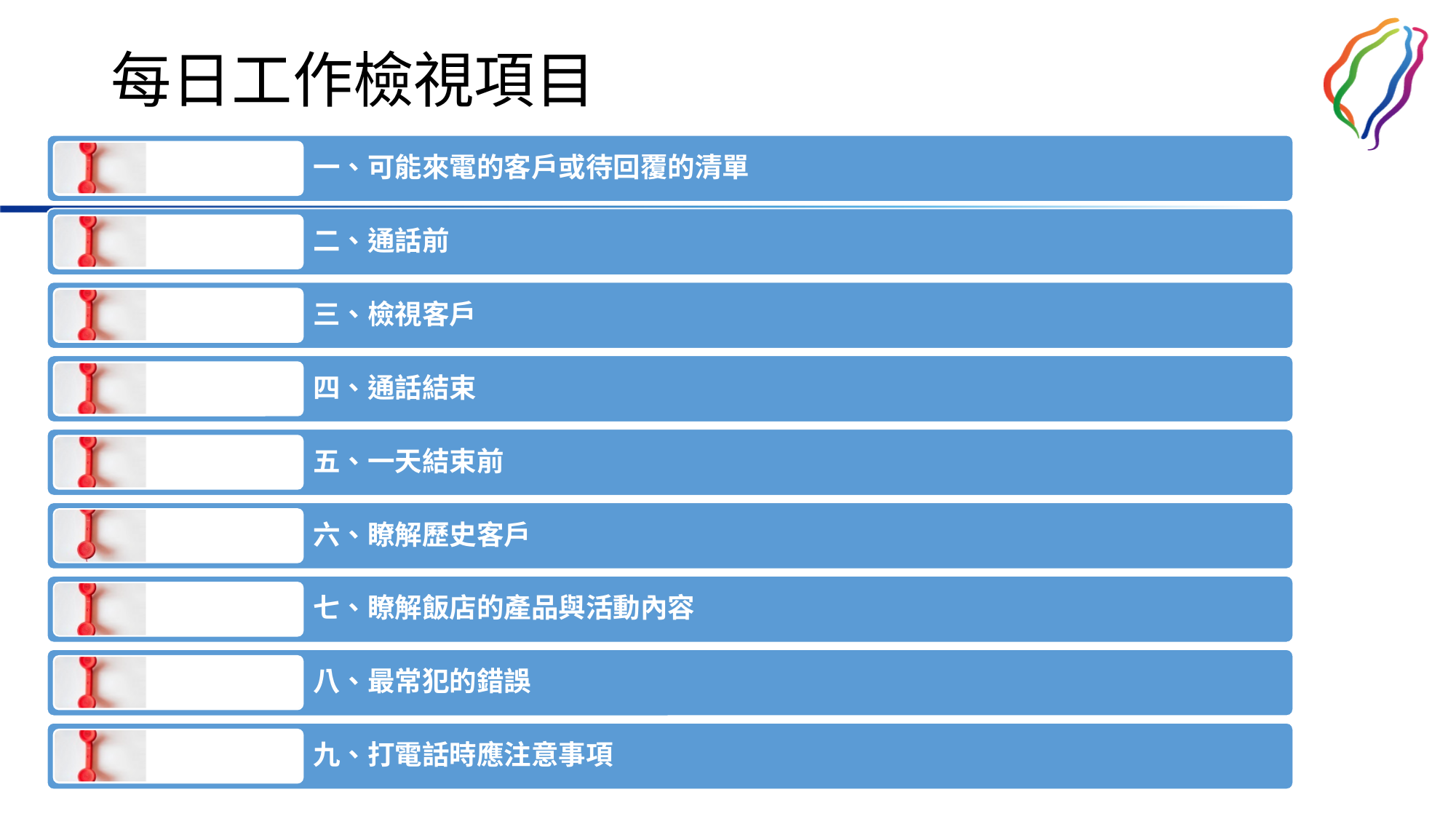

# 每日工作檢視項目
一、可能來電的客戶或待回覆的清單
二、通話前
三、檢視客戶
四、通話結束
五、一天結束前
六、瞭解歷史客戶
七、瞭解飯店的產品與活動內容
八、最常犯的錯誤
九、打電話時應注意事項